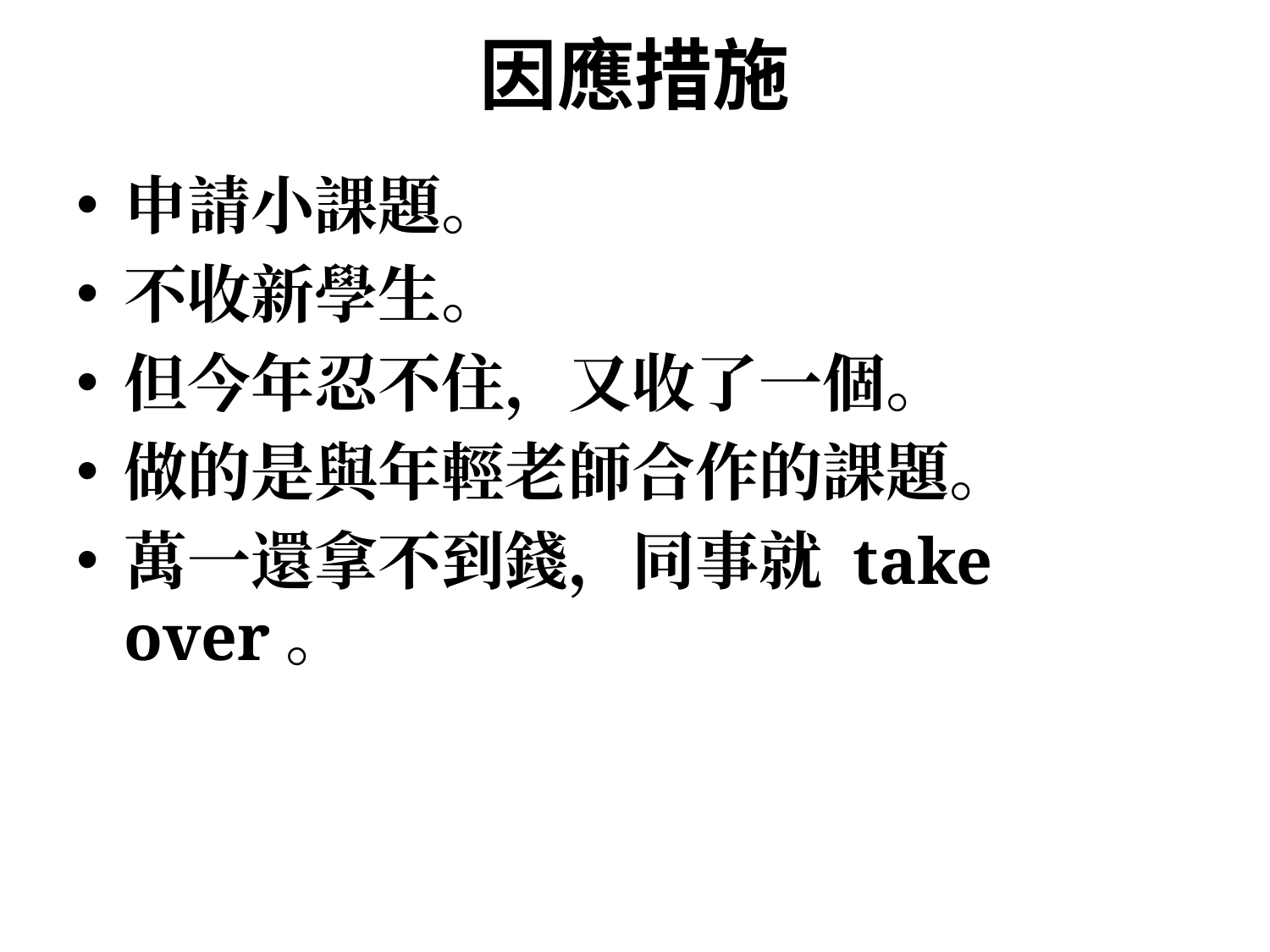

# 因應措施
申請小課題。
不收新學生。
但今年忍不住，又收了一個。
做的是與年輕老師合作的課題。
萬一還拿不到錢，同事就 take over。